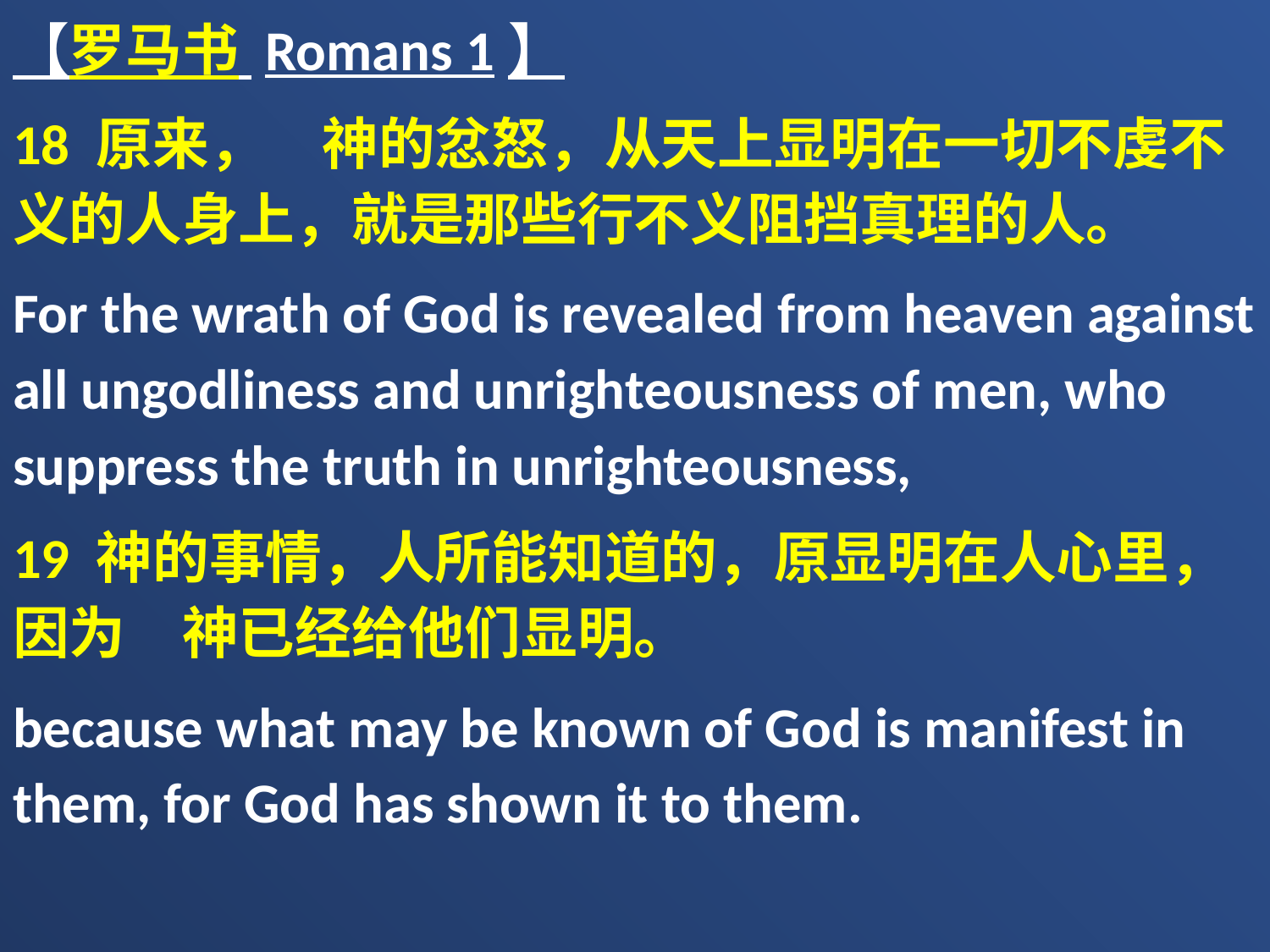

【罗马书 Romans 1】
18 原来，　神的忿怒，从天上显明在一切不虔不义的人身上，就是那些行不义阻挡真理的人。
For the wrath of God is revealed from heaven against all ungodliness and unrighteousness of men, who suppress the truth in unrighteousness,
19 神的事情，人所能知道的，原显明在人心里，因为　神已经给他们显明。
because what may be known of God is manifest in them, for God has shown it to them.